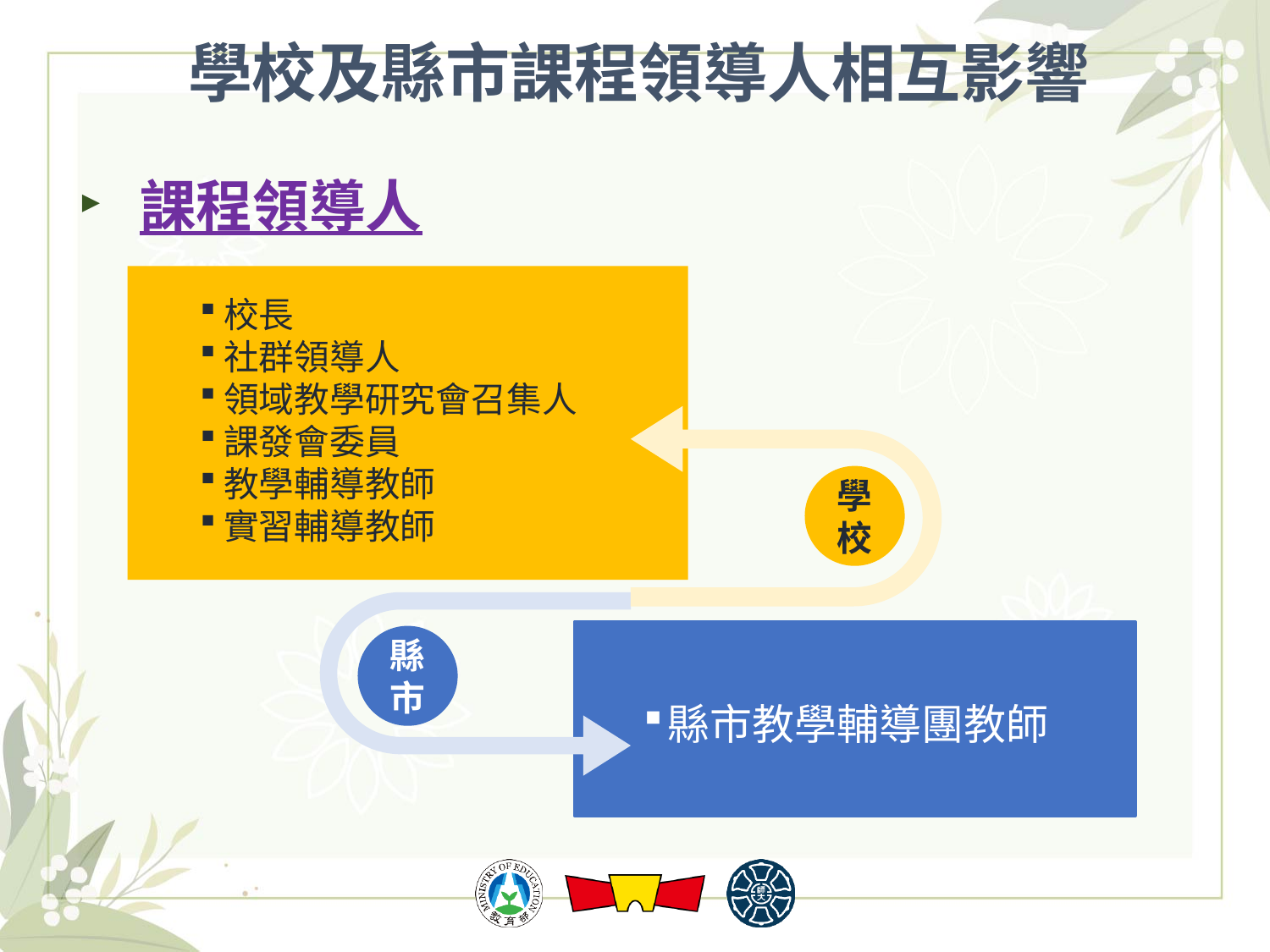

# 學校及縣市課程領導人相互影響

課程領導人

校長
社群領導人
領域教學研究會召集人
課發會委員
教學輔導教師
實習輔導教師

學校

縣市
縣市教學輔導團教師